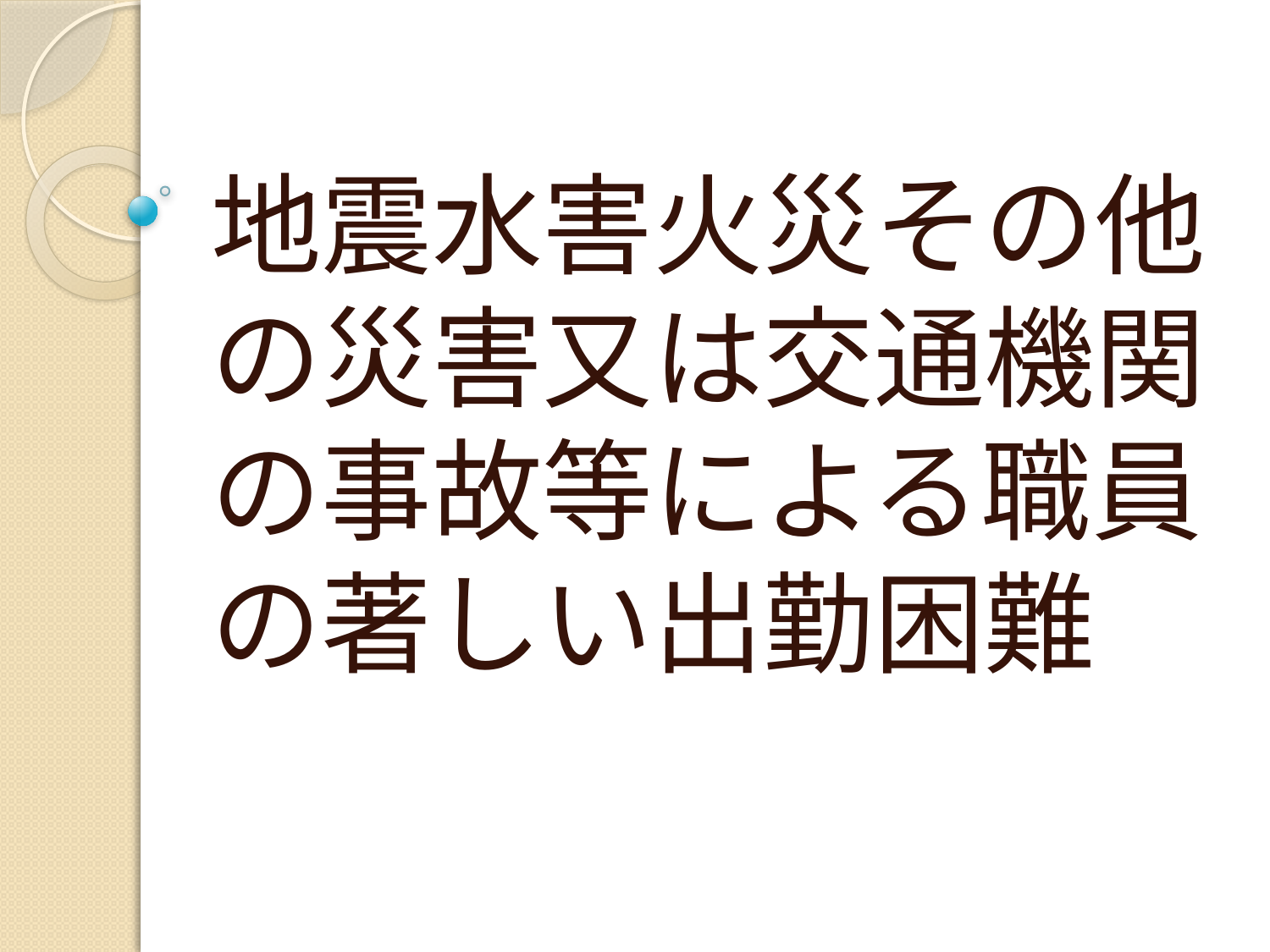

地震水害火災その他の災害又は交通機関の事故等による職員の著しい出勤困難